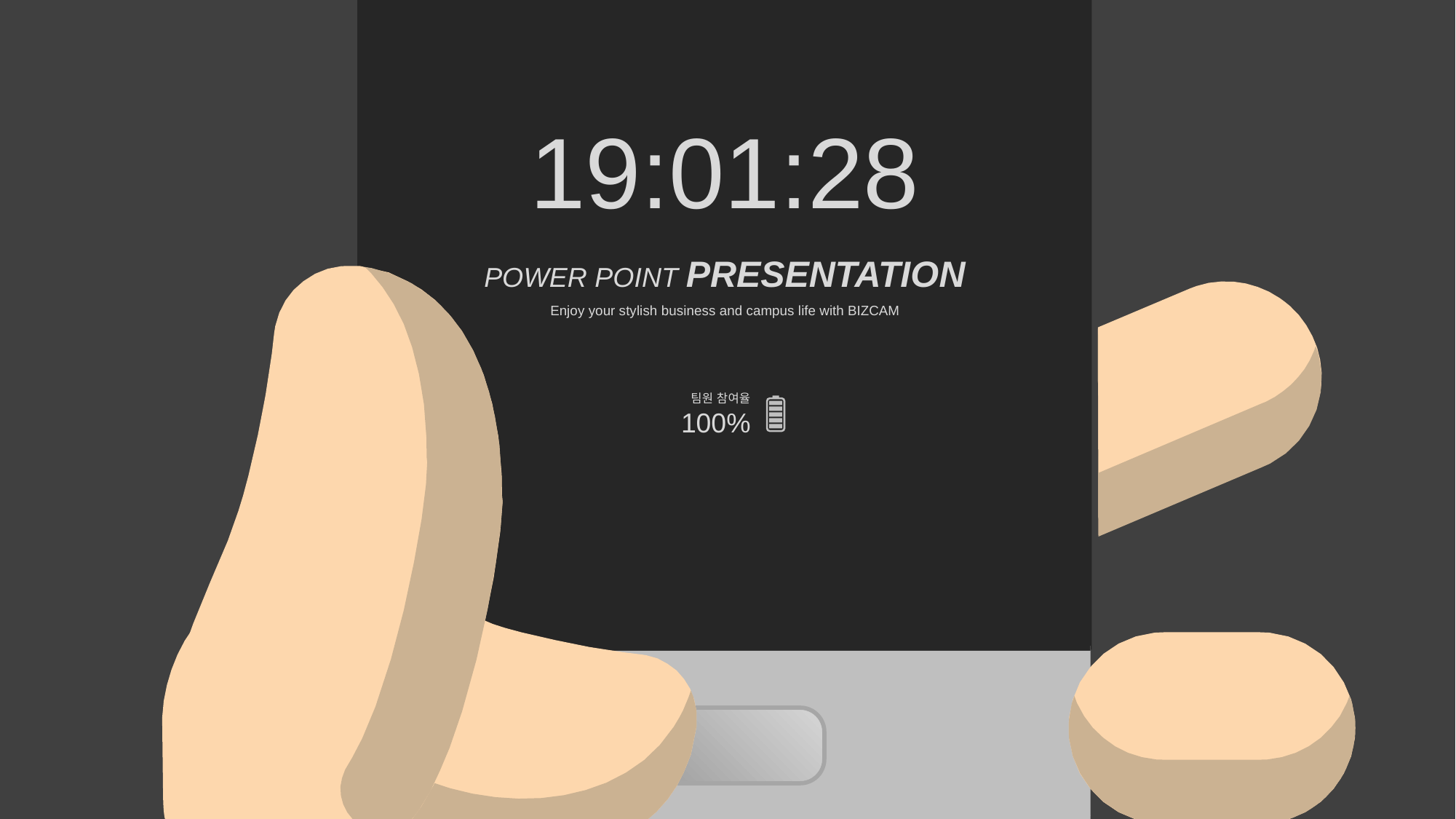

19:01:28
POWER POINT PRESENTATION
Enjoy your stylish business and campus life with BIZCAM

팀원 참여율
100%